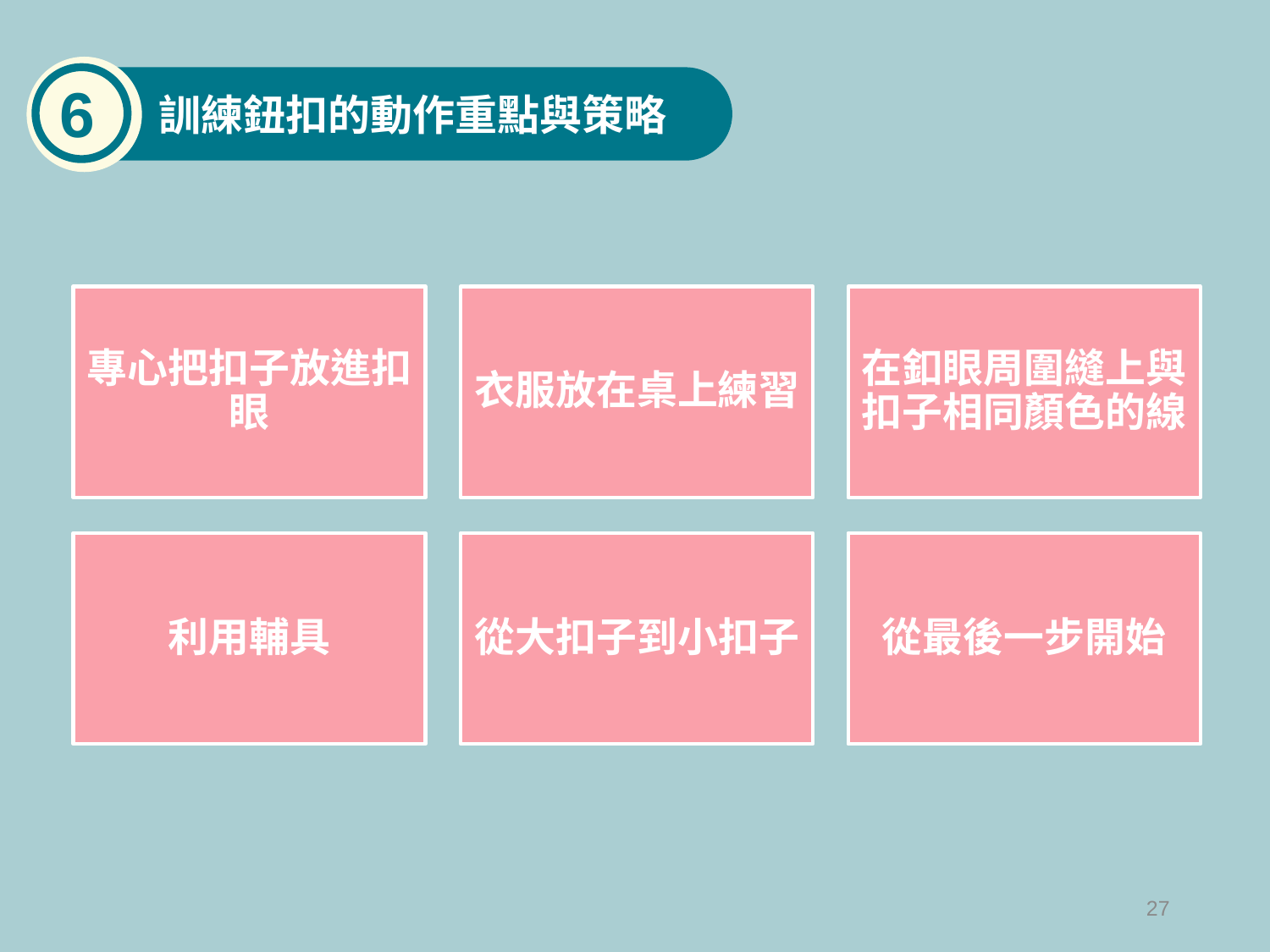

訓練鈕扣的動作重點與策略
6
專心把扣子放進扣眼
衣服放在桌上練習
在釦眼周圍縫上與扣子相同顏色的線
利用輔具
從大扣子到小扣子
從最後一步開始
27